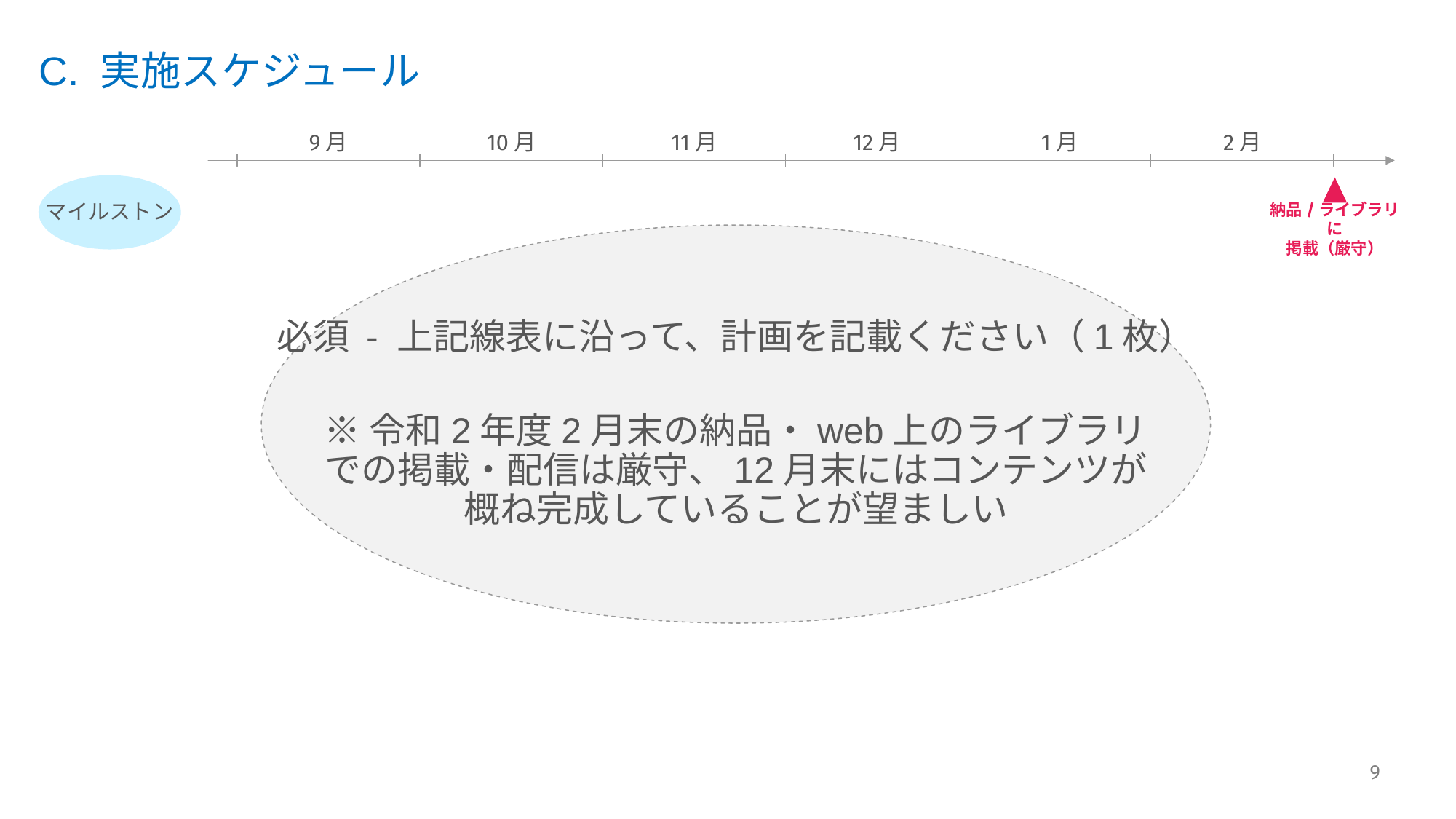

C. 実施スケジュール
9月
10月
11月
12月
1月
2月
マイルストン

納品/ライブラリに
掲載（厳守）
必須 - 上記線表に沿って、計画を記載ください（1枚）
※令和2年度2月末の納品・web上のライブラリ
での掲載・配信は厳守、12月末にはコンテンツが
概ね完成していることが望ましい